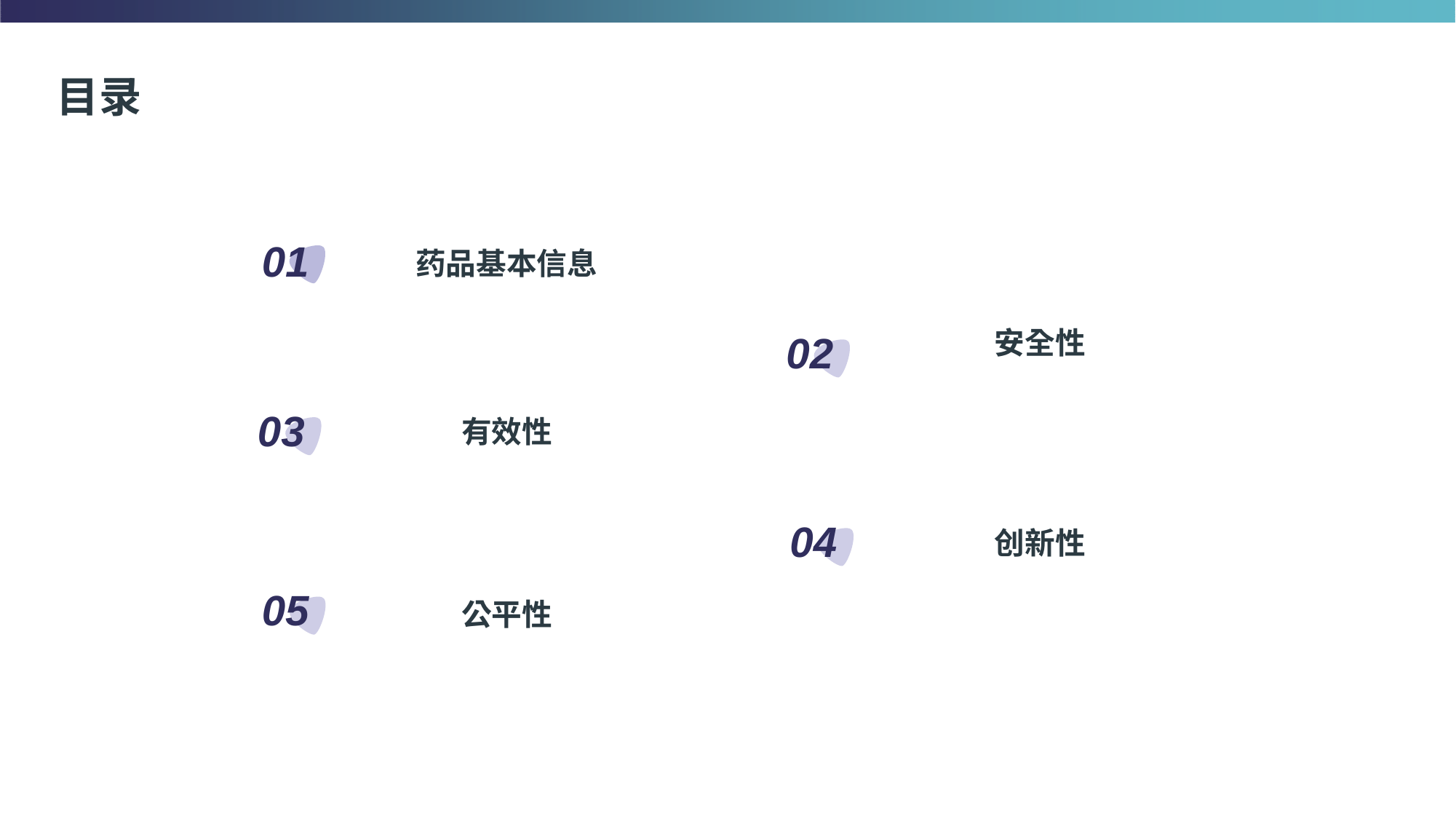

# 目录
01
药品基本信息

安全性
02

03

有效性
04

创新性
05

公平性